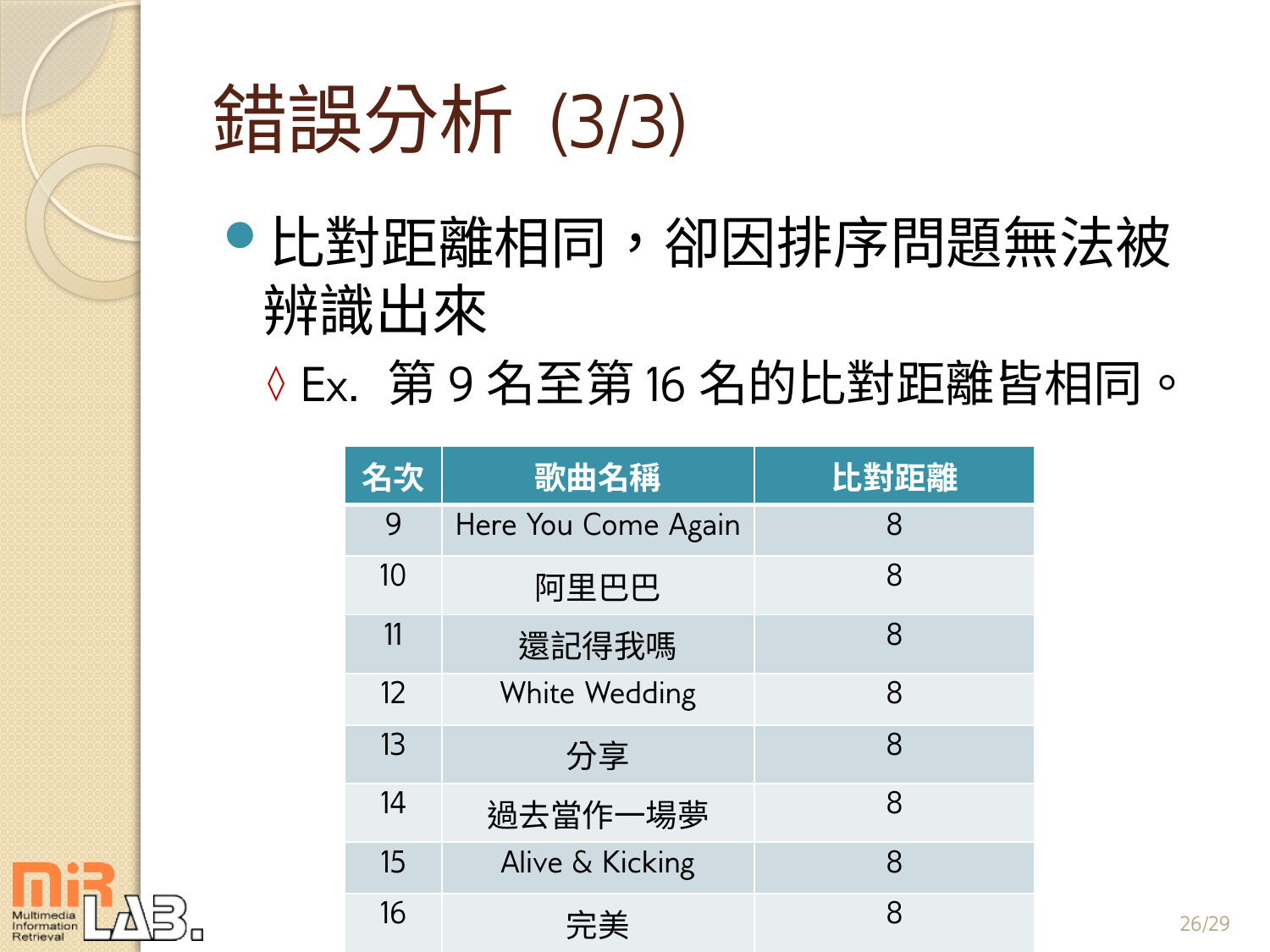

# 錯誤分析 (3/3)
比對距離相同，卻因排序問題無法被辨識出來
Ex. 第9名至第16名的比對距離皆相同。
| 名次 | 歌曲名稱 | 比對距離 |
| --- | --- | --- |
| 9 | Here You Come Again | 8 |
| 10 | 阿里巴巴 | 8 |
| 11 | 還記得我嗎 | 8 |
| 12 | White Wedding | 8 |
| 13 | 分享 | 8 |
| 14 | 過去當作一場夢 | 8 |
| 15 | Alive & Kicking | 8 |
| 16 | 完美 | 8 |